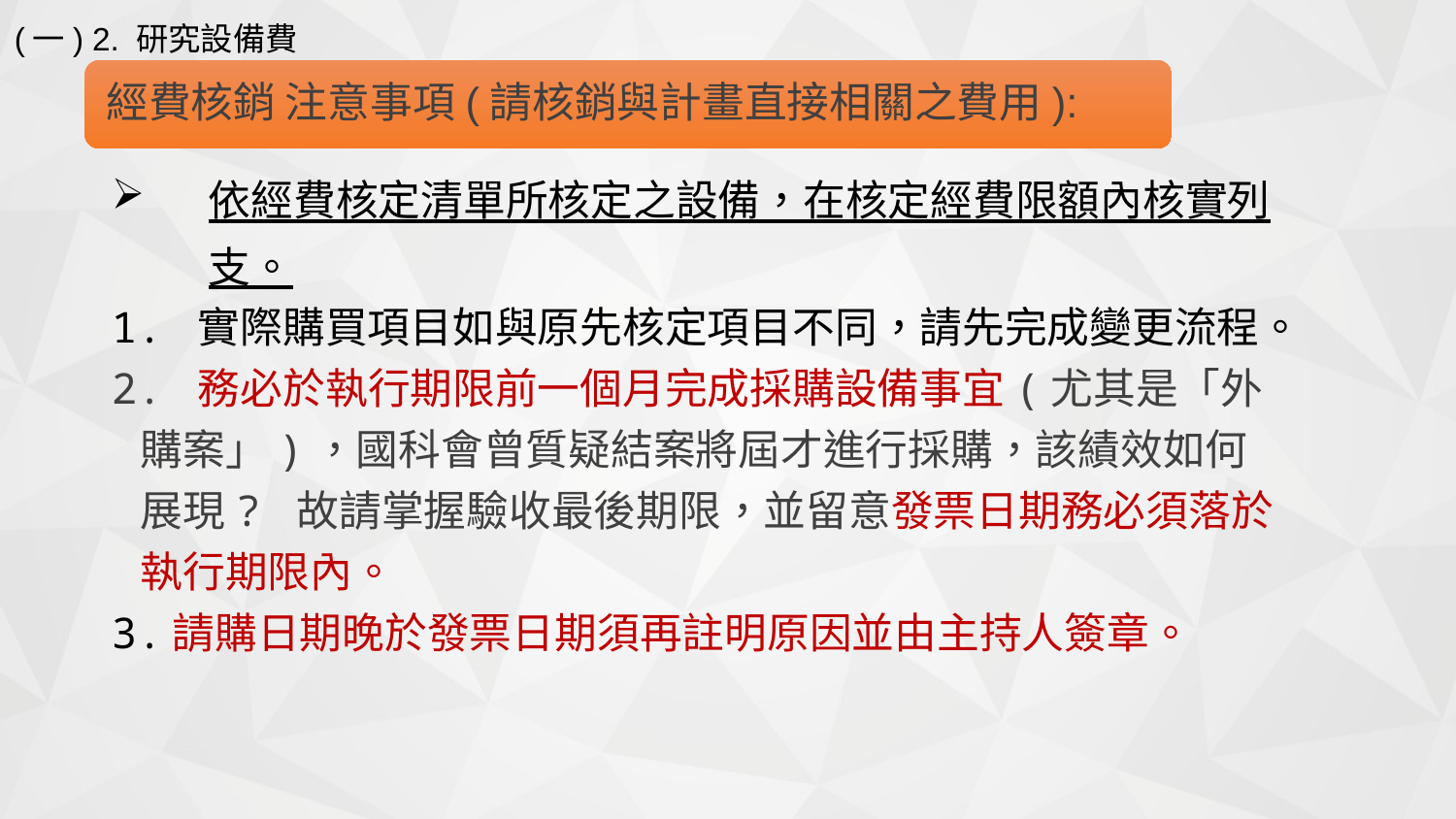

(一) 2. 研究設備費

經費核銷 注意事項(請核銷與計畫直接相關之費用):

依經費核定清單所核定之設備，在核定經費限額內核實列支。
1. 實際購買項目如與原先核定項目不同，請先完成變更流程。
2. 務必於執行期限前一個月完成採購設備事宜(尤其是「外
  購案」)，國科會曾質疑結案將屆才進行採購，該績效如何
  展現? 故請掌握驗收最後期限，並留意發票日期務必須落於
  執行期限內。
3.請購日期晚於發票日期須再註明原因並由主持人簽章。